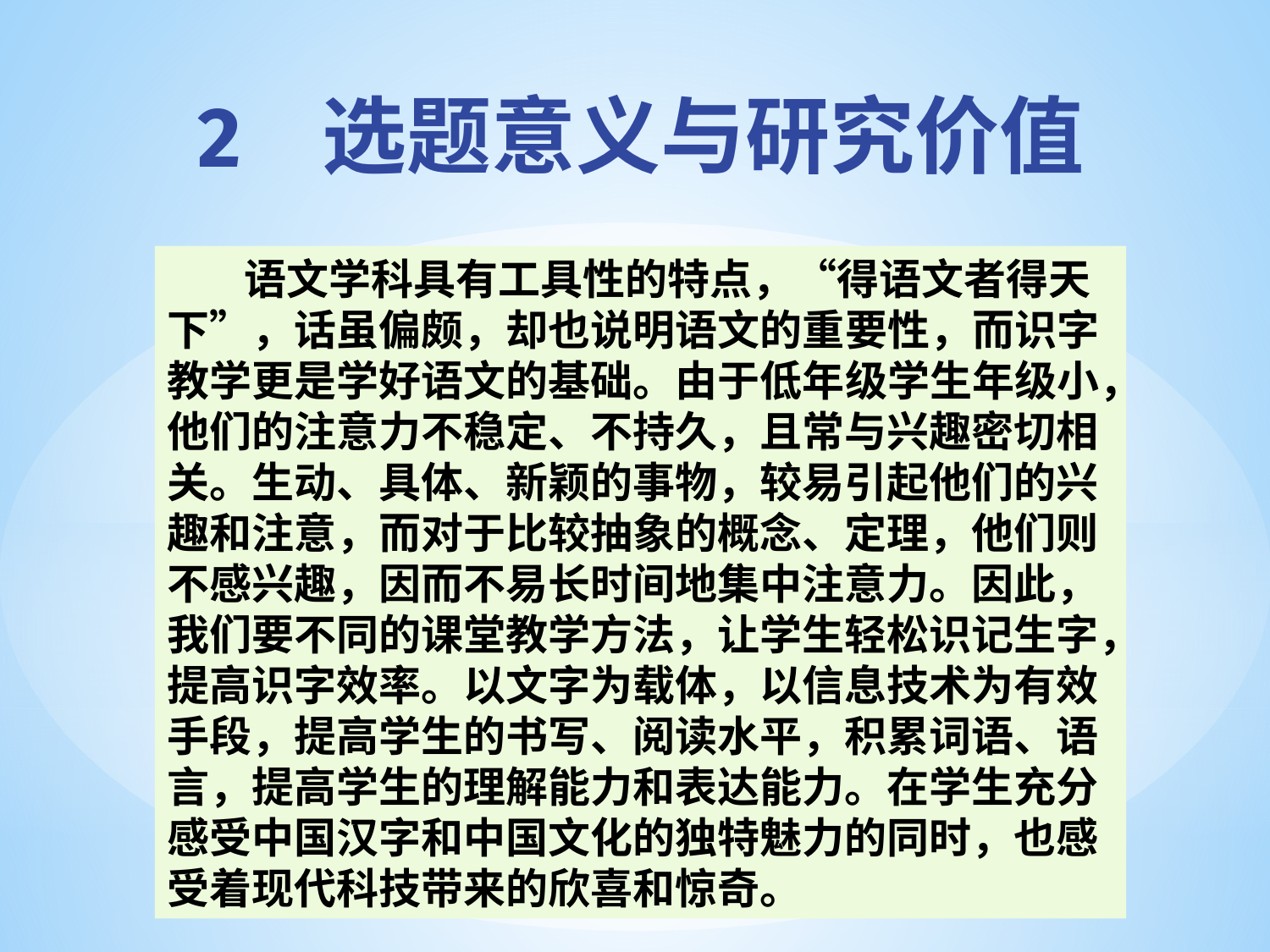

2   选题意义与研究价值
       语文学科具有工具性的特点，“得语文者得天下”，话虽偏颇，却也说明语文的重要性，而识字教学更是学好语文的基础。由于低年级学生年级小，他们的注意力不稳定、不持久，且常与兴趣密切相关。生动、具体、新颖的事物，较易引起他们的兴趣和注意，而对于比较抽象的概念、定理，他们则不感兴趣，因而不易长时间地集中注意力。因此，我们要不同的课堂教学方法，让学生轻松识记生字，提高识字效率。以文字为载体，以信息技术为有效手段，提高学生的书写、阅读水平，积累词语、语言，提高学生的理解能力和表达能力。在学生充分感受中国汉字和中国文化的独特魅力的同时，也感受着现代科技带来的欣喜和惊奇。